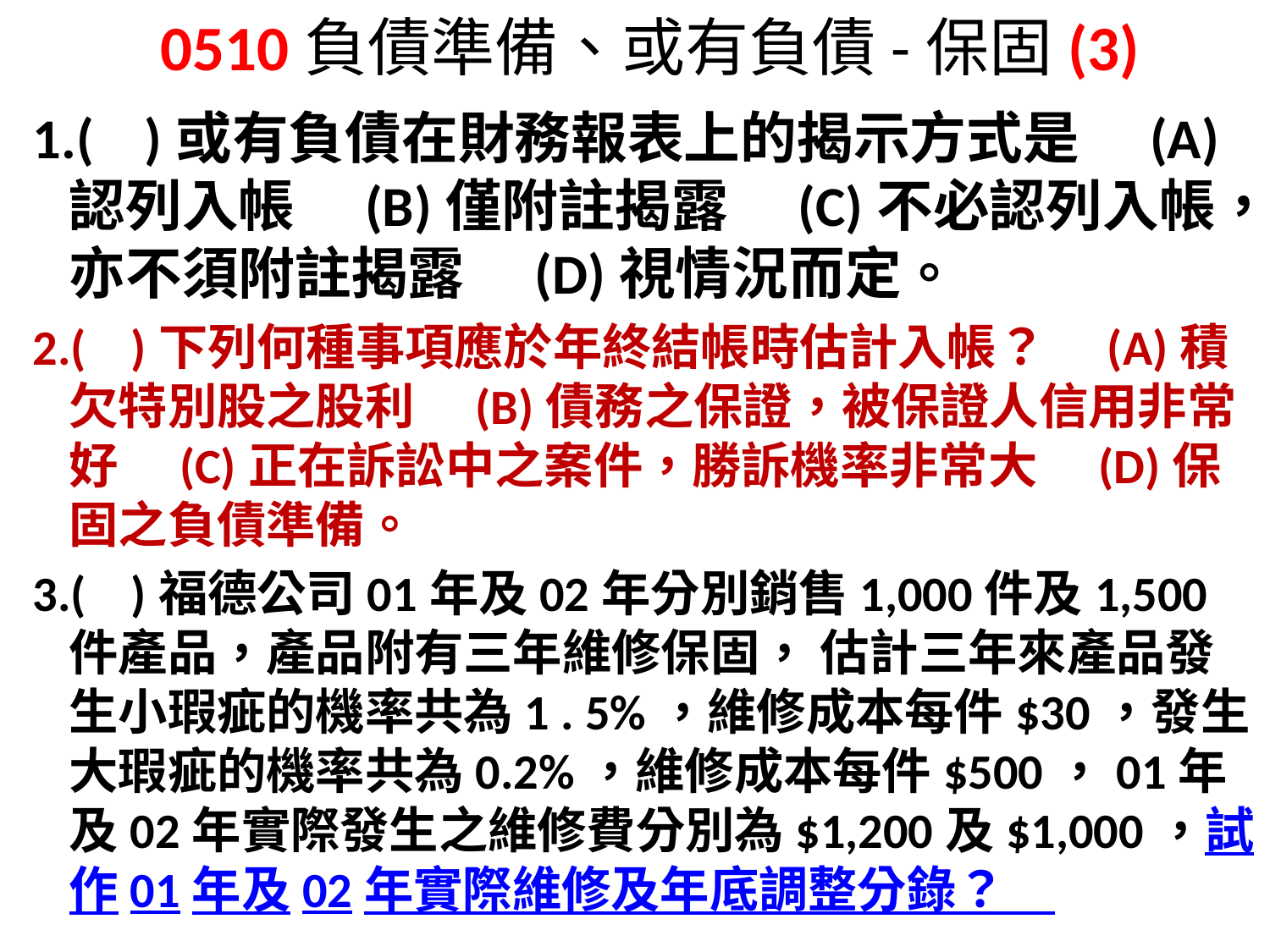

# 0510負債準備、或有負債-保固(3)
(    )或有負債在財務報表上的揭示方式是　(A)認列入帳　(B)僅附註揭露　(C)不必認列入帳，亦不須附註揭露　(D)視情況而定。
(    )下列何種事項應於年終結帳時估計入帳？　(A)積欠特別股之股利　(B)債務之保證，被保證人信用非常好　(C)正在訴訟中之案件，勝訴機率非常大　(D)保固之負債準備。
(    )福德公司01年及02年分別銷售1,000件及1,500件產品，產品附有三年維修保固， 估計三年來產品發生小瑕疵的機率共為1 . 5%，維修成本每件$30，發生大瑕疵的機率共為0.2%，維修成本每件$500，01年及02年實際發生之維修費分別為$1,200及$1,000，試作01年及02年實際維修及年底調整分錄？